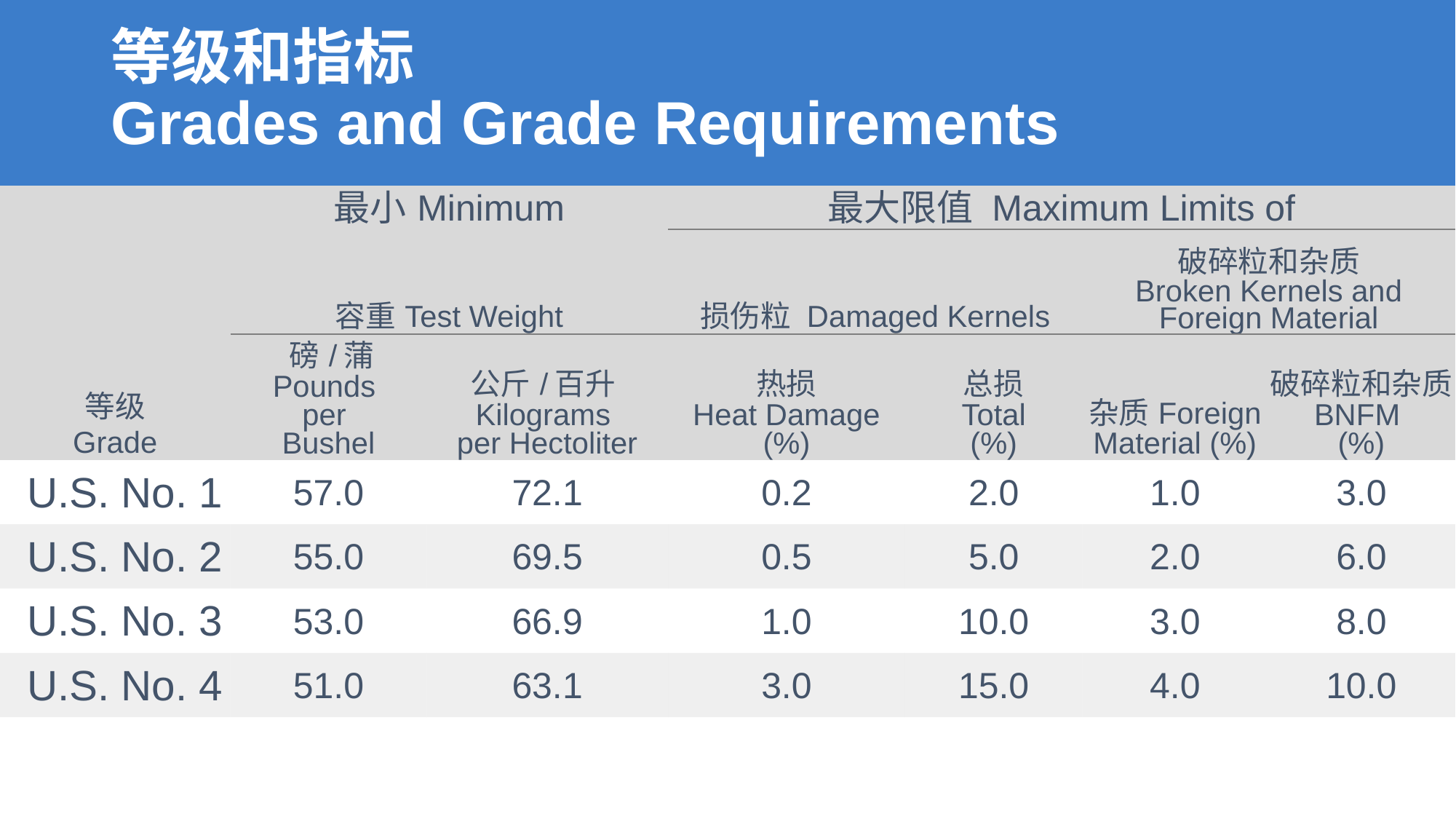

# 等级和指标 Grades and Grade Requirements
|  | 最小Minimum |  | 最大限值 Maximum Limits of |  |  |  |
| --- | --- | --- | --- | --- | --- | --- |
|  | 容重Test Weight |  | 损伤粒 Damaged Kernels |  | 破碎粒和杂质 Broken Kernels and Foreign Material |  |
| 等级 Grade | 磅/蒲Pounds per Bushel | 公斤/百升Kilograms per Hectoliter | 热损 Heat Damage (%) | 总损 Total (%) | 杂质Foreign Material (%) | 破碎粒和杂质 BNFM (%) |
| U.S. No. 1 | 57.0 | 72.1 | 0.2 | 2.0 | 1.0 | 3.0 |
| U.S. No. 2 | 55.0 | 69.5 | 0.5 | 5.0 | 2.0 | 6.0 |
| U.S. No. 3 | 53.0 | 66.9 | 1.0 | 10.0 | 3.0 | 8.0 |
| U.S. No. 4 | 51.0 | 63.1 | 3.0 | 15.0 | 4.0 | 10.0 |